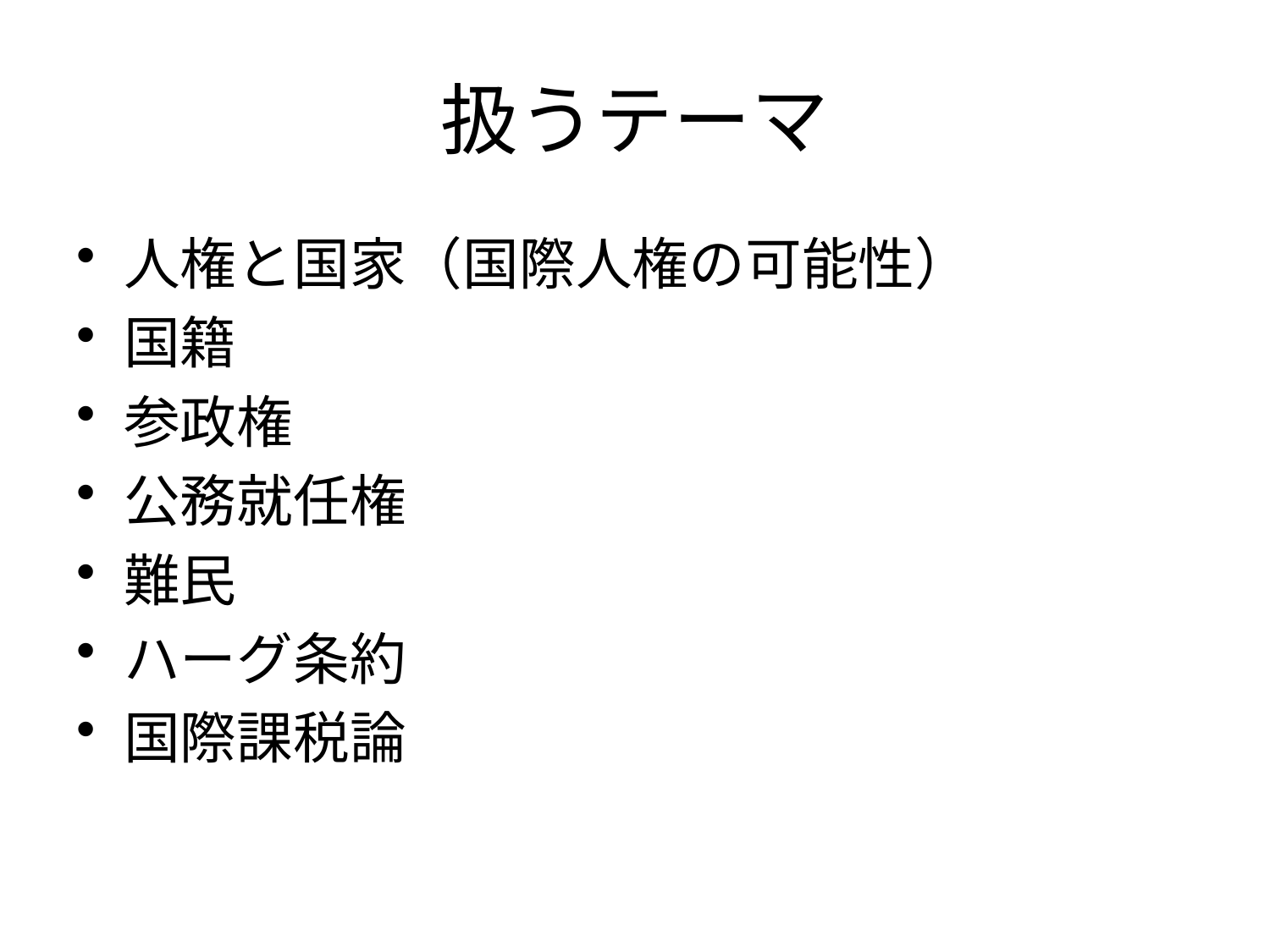

# 扱うテーマ
人権と国家（国際人権の可能性）
国籍
参政権
公務就任権
難民
ハーグ条約
国際課税論